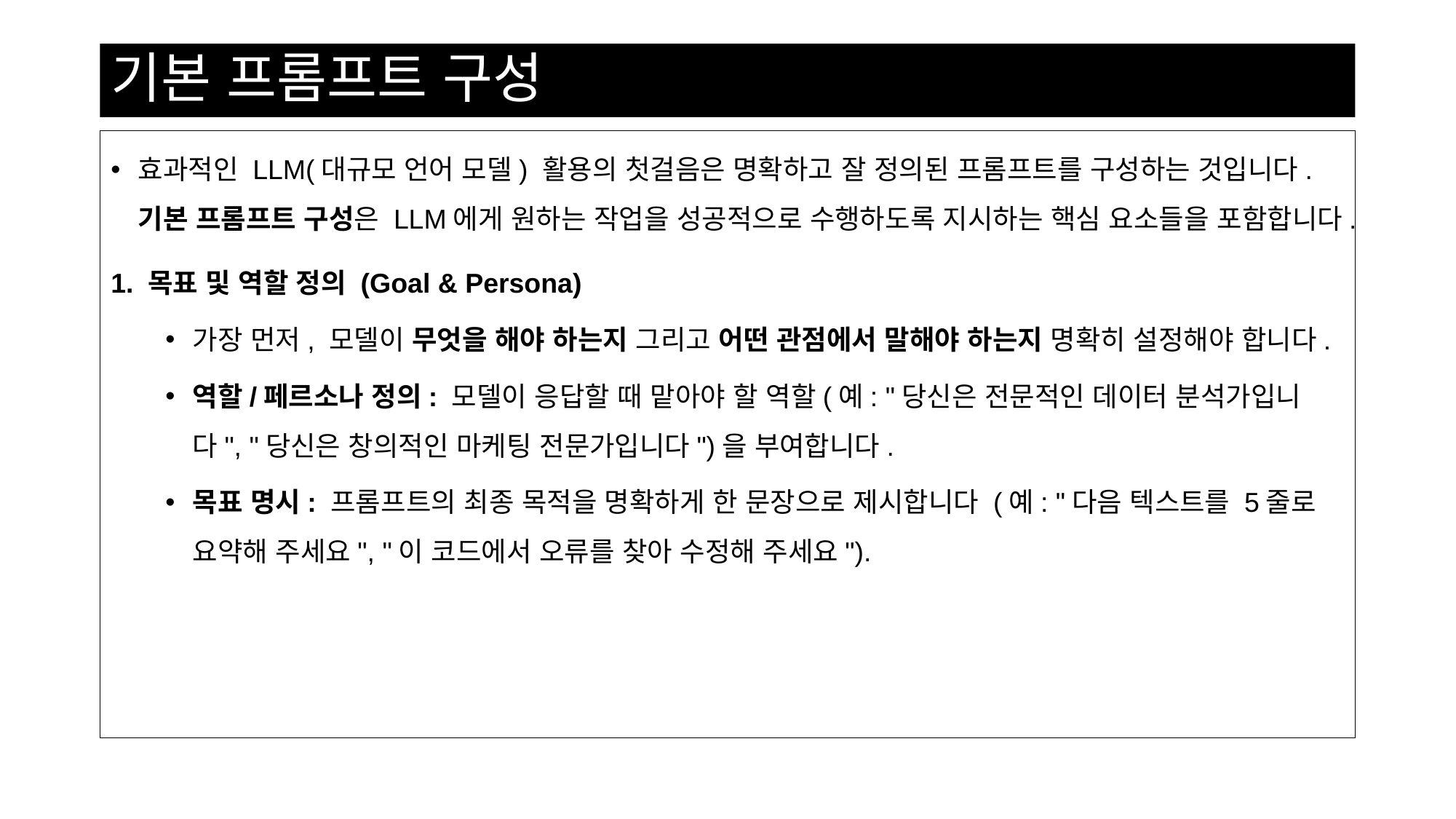

# 기본 프롬프트 구성
효과적인 LLM(대규모 언어 모델) 활용의 첫걸음은 명확하고 잘 정의된 프롬프트를 구성하는 것입니다. 기본 프롬프트 구성은 LLM에게 원하는 작업을 성공적으로 수행하도록 지시하는 핵심 요소들을 포함합니다.
1. 목표 및 역할 정의 (Goal & Persona)
가장 먼저, 모델이 무엇을 해야 하는지 그리고 어떤 관점에서 말해야 하는지 명확히 설정해야 합니다.
역할/페르소나 정의: 모델이 응답할 때 맡아야 할 역할(예: "당신은 전문적인 데이터 분석가입니다", "당신은 창의적인 마케팅 전문가입니다")을 부여합니다.
목표 명시: 프롬프트의 최종 목적을 명확하게 한 문장으로 제시합니다 (예: "다음 텍스트를 5줄로 요약해 주세요", "이 코드에서 오류를 찾아 수정해 주세요").